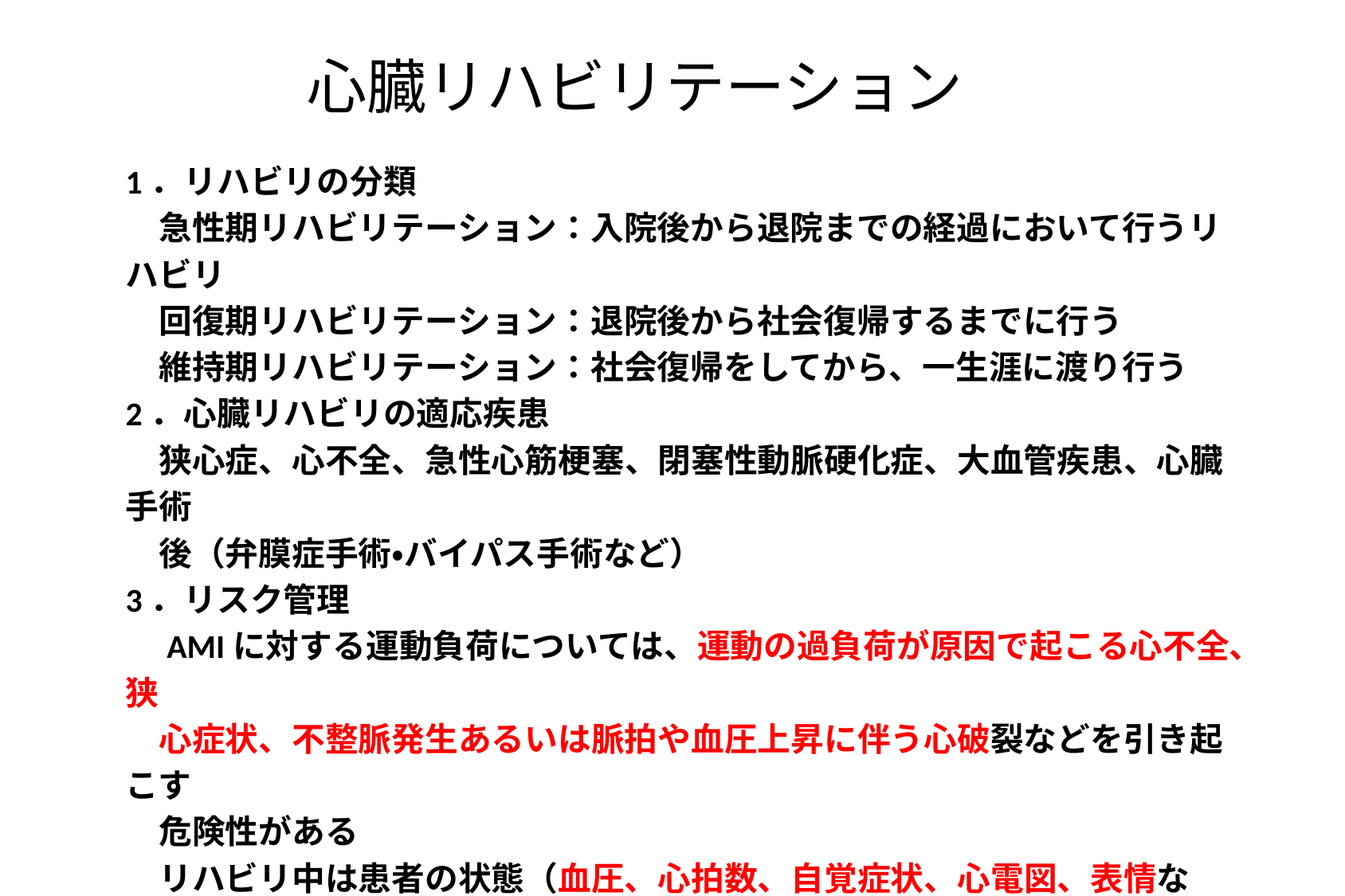

心臓リハビリテーション
1．リハビリの分類
　急性期リハビリテーション：入院後から退院までの経過において行うリハビリ
　回復期リハビリテーション：退院後から社会復帰するまでに行う
　維持期リハビリテーション：社会復帰をしてから、一生涯に渡り行う
2．心臓リハビリの適応疾患
　狭心症、心不全、急性心筋梗塞、閉塞性動脈硬化症、大血管疾患、心臓手術
　後（弁膜症手術・バイパス手術など）
3．リスク管理
　AMIに対する運動負荷については、運動の過負荷が原因で起こる心不全、狭
　心症状、不整脈発生あるいは脈拍や血圧上昇に伴う心破裂などを引き起こす
　危険性がある
　リハビリ中は患者の状態（血圧、心拍数、自覚症状、心電図、表情など）や病状
　に十分注意しながら観察を行う
　心臓手術後は患者の全身状態や循環動態を十分に把握し、無理せず心臓リ
　ハビリを進めていく